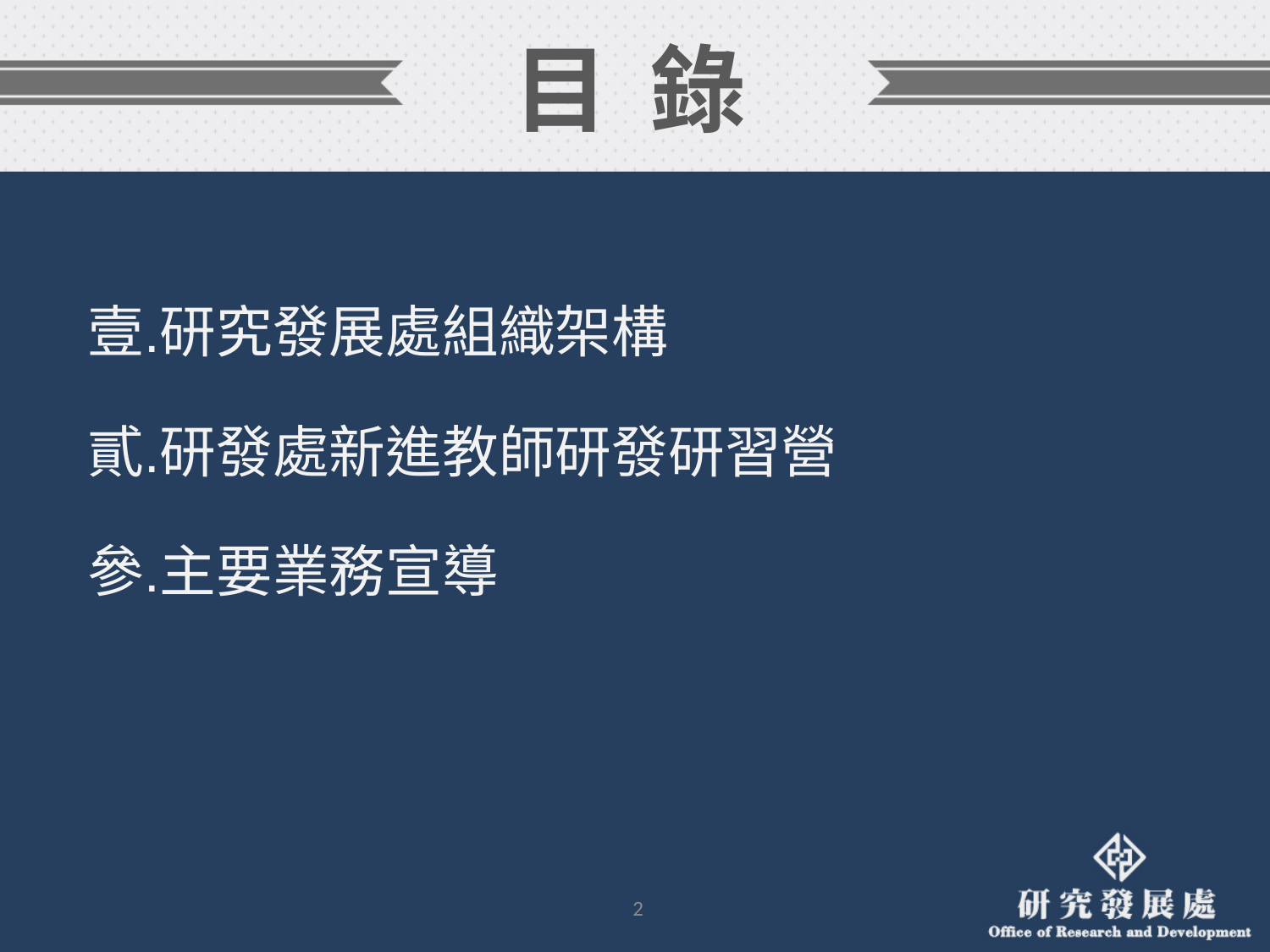

# 目 錄
研究發展處組織架構
研發處新進教師研發研習營
主要業務宣導
2